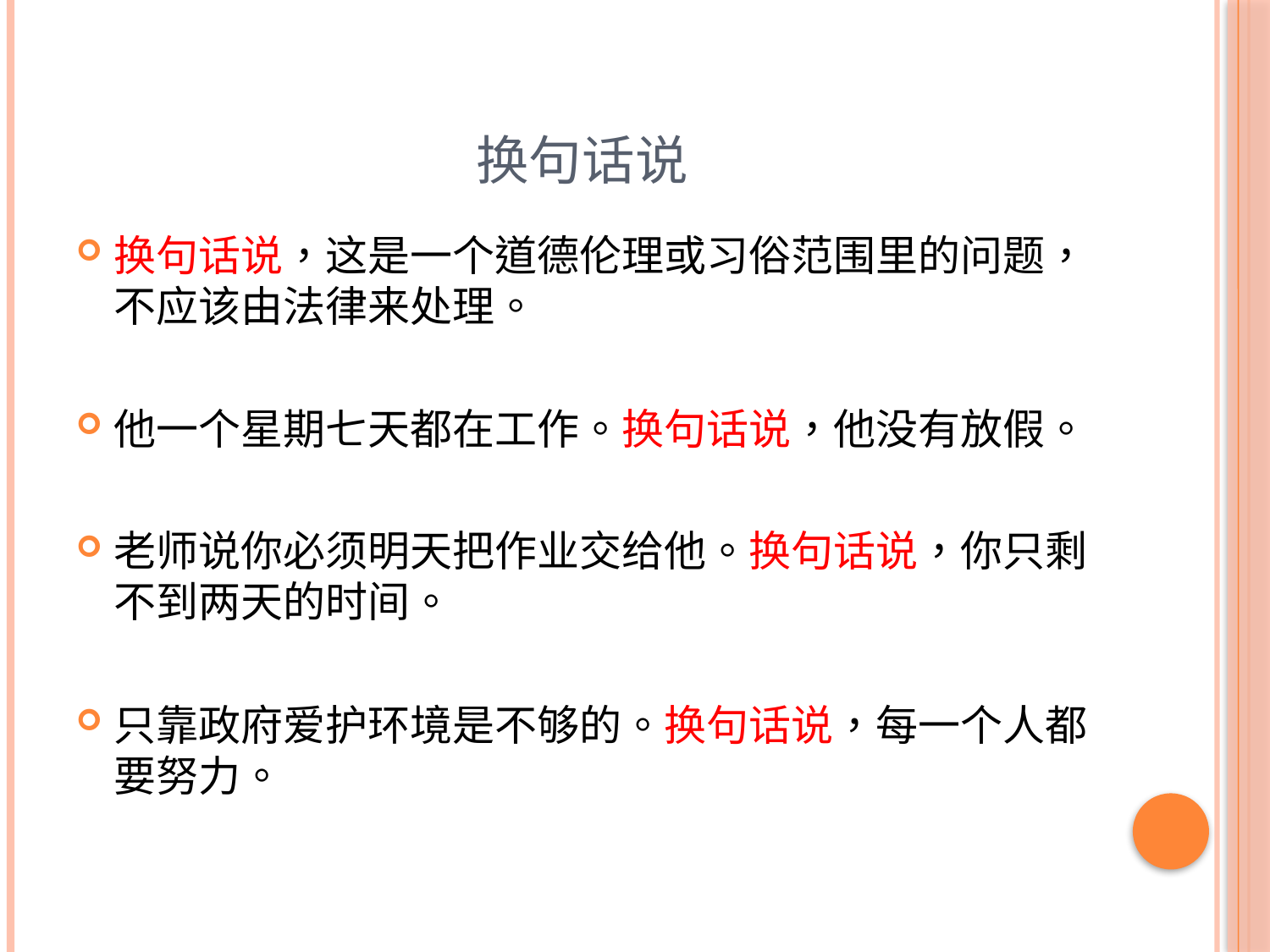

# 换句话说
换句话说，这是一个道德伦理或习俗范围里的问题，不应该由法律来处理。

他一个星期七天都在工作。换句话说，他没有放假。

老师说你必须明天把作业交给他。换句话说，你只剩不到两天的时间。

只靠政府爱护环境是不够的。换句话说，每一个人都要努力。